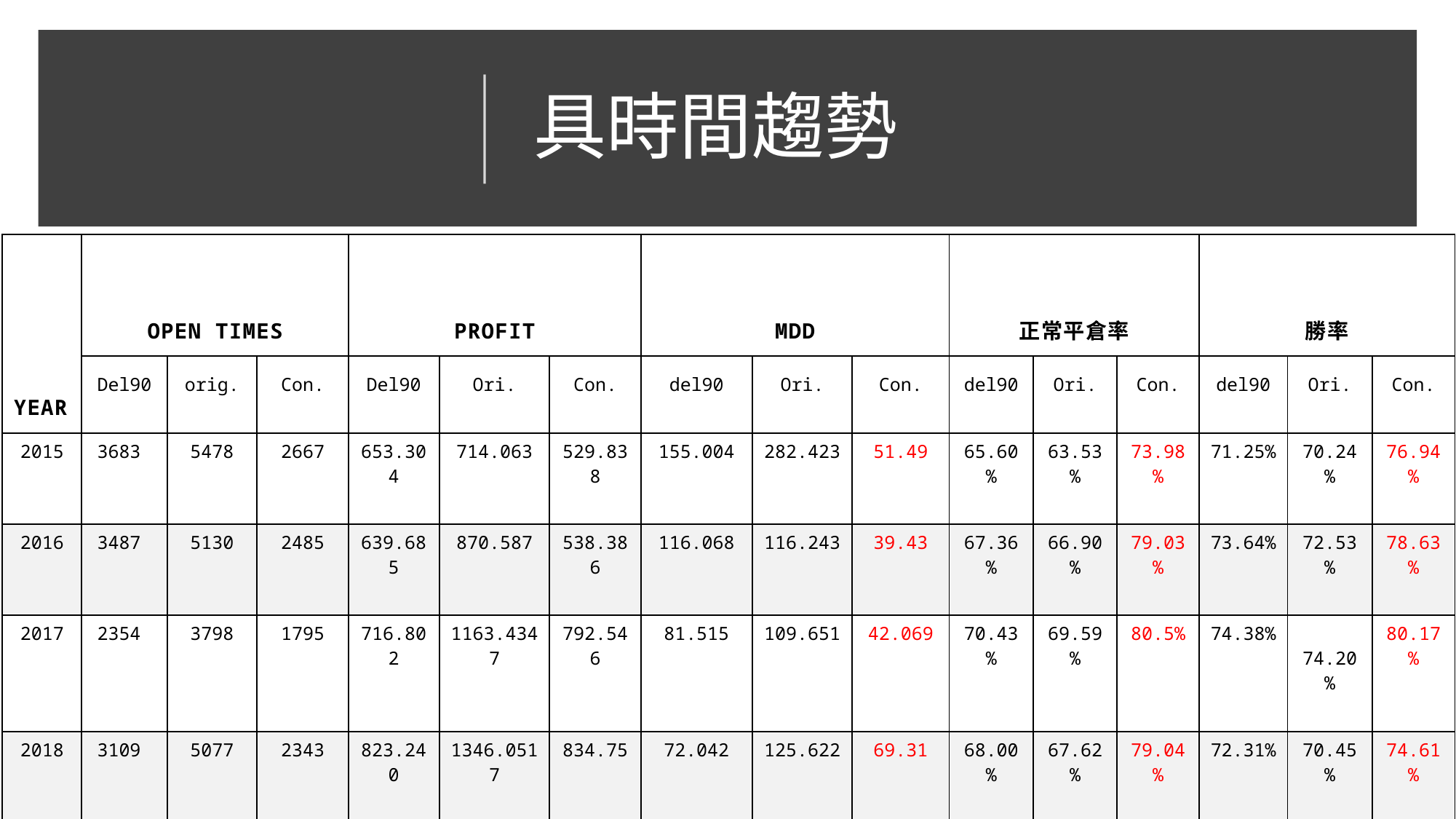

# 具時間趨勢
| Year | Open times |  |  | profit |  |  | MDD |  |  | 正常平倉率 |  |  | 勝率 |  |  |
| --- | --- | --- | --- | --- | --- | --- | --- | --- | --- | --- | --- | --- | --- | --- | --- |
|  | Del90 | orig. | Con. | Del90 | Ori. | Con. | del90 | Ori. | Con. | del90 | Ori. | Con. | del90 | Ori. | Con. |
| 2015 | 3683 | 5478 | 2667 | 653.304 | 714.063 | 529.838 | 155.004 | 282.423 | 51.49 | 65.60% | 63.53% | 73.98% | 71.25% | 70.24% | 76.94% |
| 2016 | 3487 | 5130 | 2485 | 639.685 | 870.587 | 538.386 | 116.068 | 116.243 | 39.43 | 67.36% | 66.90% | 79.03% | 73.64% | 72.53% | 78.63% |
| 2017 | 2354 | 3798 | 1795 | 716.802 | 1163.4347 | 792.546 | 81.515 | 109.651 | 42.069 | 70.43% | 69.59% | 80.5% | 74.38% | 74.20% | 80.17% |
| 2018 | 3109 | 5077 | 2343 | 823.240 | 1346.0517 | 834.75 | 72.042 | 125.622 | 69.31 | 68.00% | 67.62% | 79.04% | 72.31% | 70.45% | 74.61% |